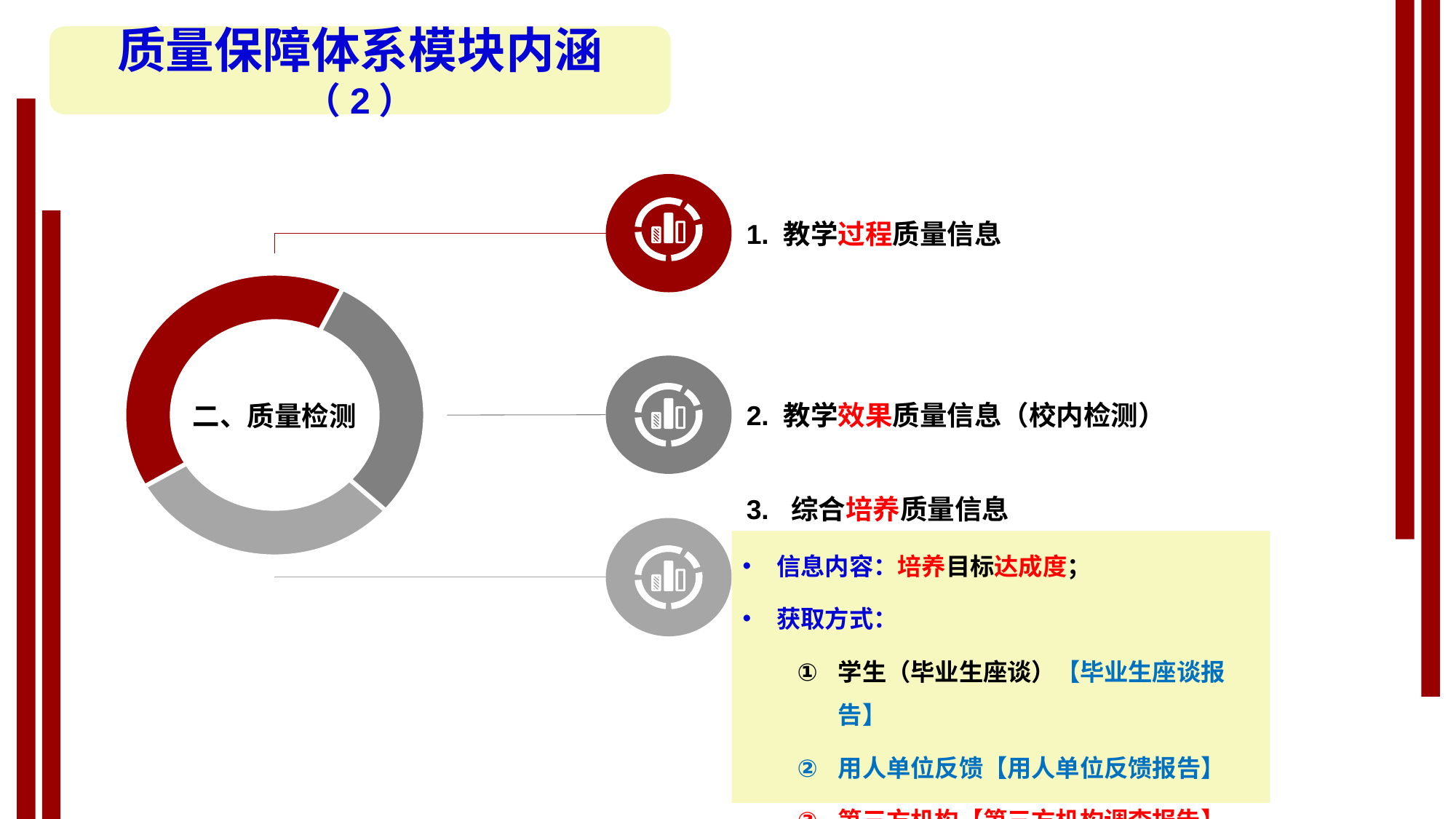

质量保障体系模块内涵（2）

1. 教学过程质量信息
二、质量检测

2. 教学效果质量信息（校内检测）
3.  综合培养质量信息

信息内容：培养目标达成度；
获取方式：
学生（毕业生座谈）【毕业生座谈报告】
用人单位反馈【用人单位反馈报告】
第三方机构【第三方机构调查报告】